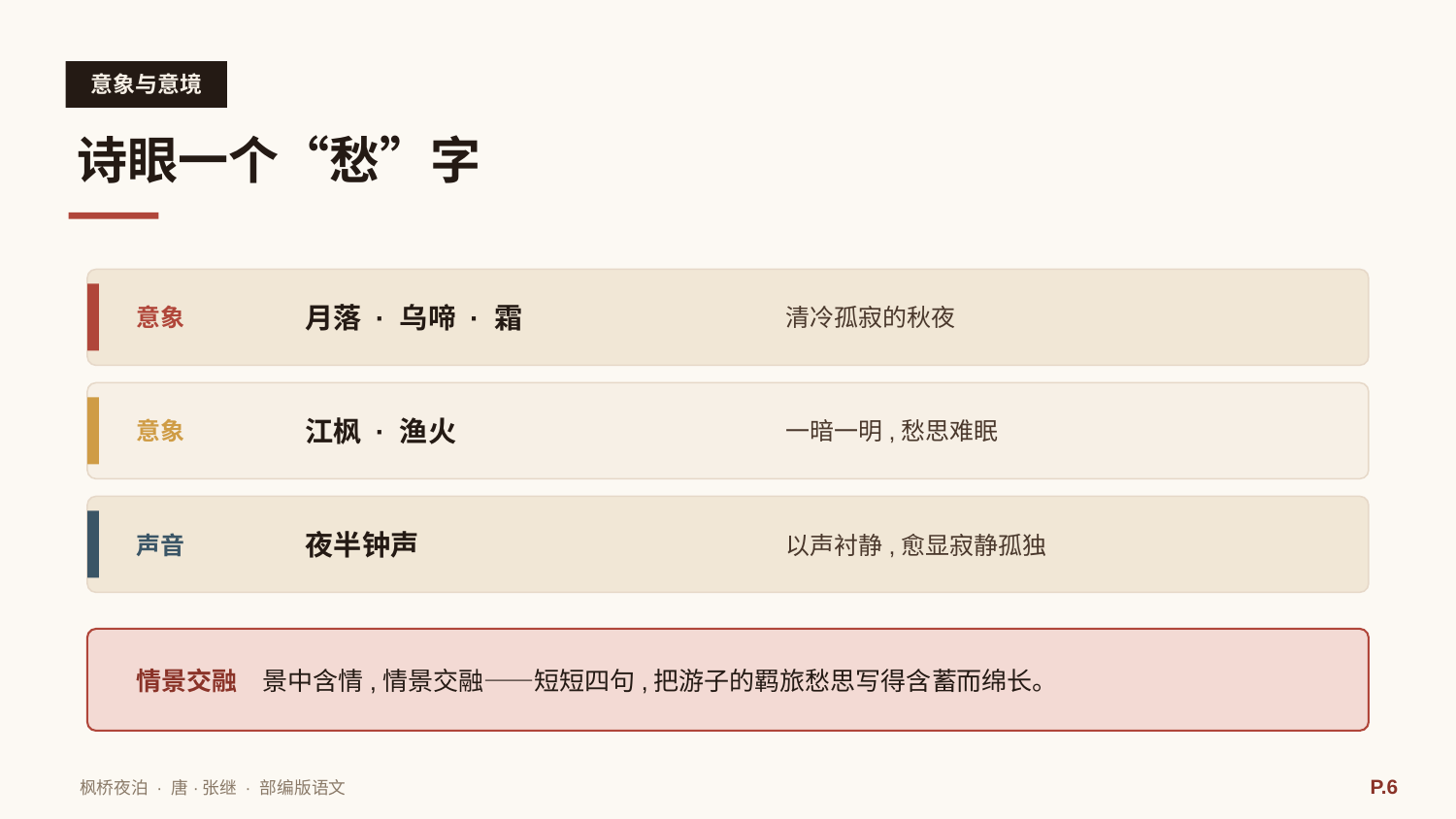

意象与意境

诗眼一个“愁”字

意象
月落 · 乌啼 · 霜
清冷孤寂的秋夜

意象
江枫 · 渔火
一暗一明,愁思难眠

声音
夜半钟声
以声衬静,愈显寂静孤独

情景交融　景中含情,情景交融——短短四句,把游子的羁旅愁思写得含蓄而绵长。
P.6
枫桥夜泊 · 唐·张继 · 部编版语文